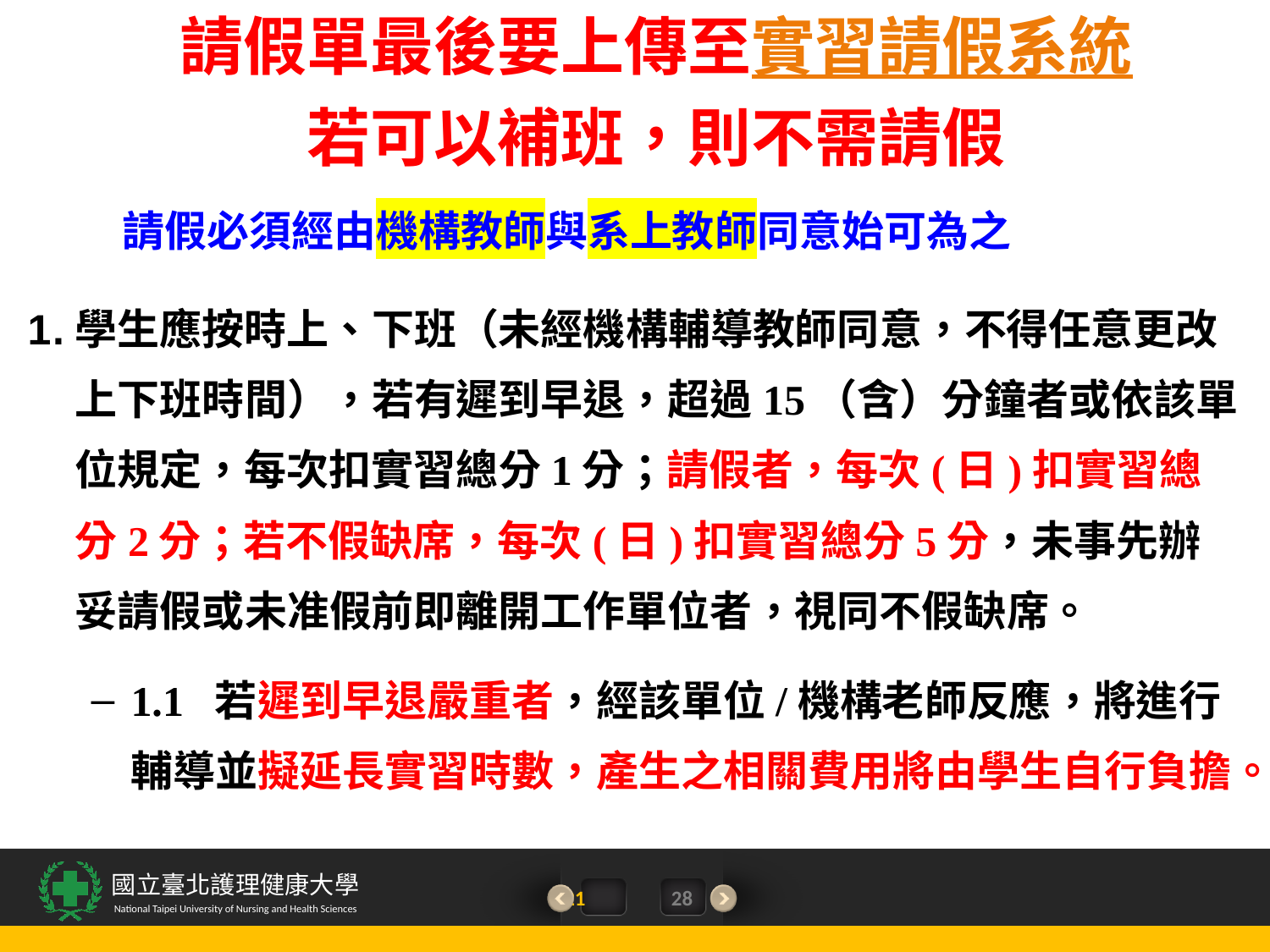

# 請假單最後要上傳至實習請假系統 若可以補班，則不需請假
請假必須經由機構教師與系上教師同意始可為之
學生應按時上、下班（未經機構輔導教師同意，不得任意更改上下班時間），若有遲到早退，超過15（含）分鐘者或依該單位規定，每次扣實習總分1分；請假者，每次(日)扣實習總分2分；若不假缺席，每次(日)扣實習總分5分，未事先辦妥請假或未准假前即離開工作單位者，視同不假缺席。
1.1  若遲到早退嚴重者，經該單位/機構老師反應，將進行輔導並擬延長實習時數，產生之相關費用將由學生自行負擔。